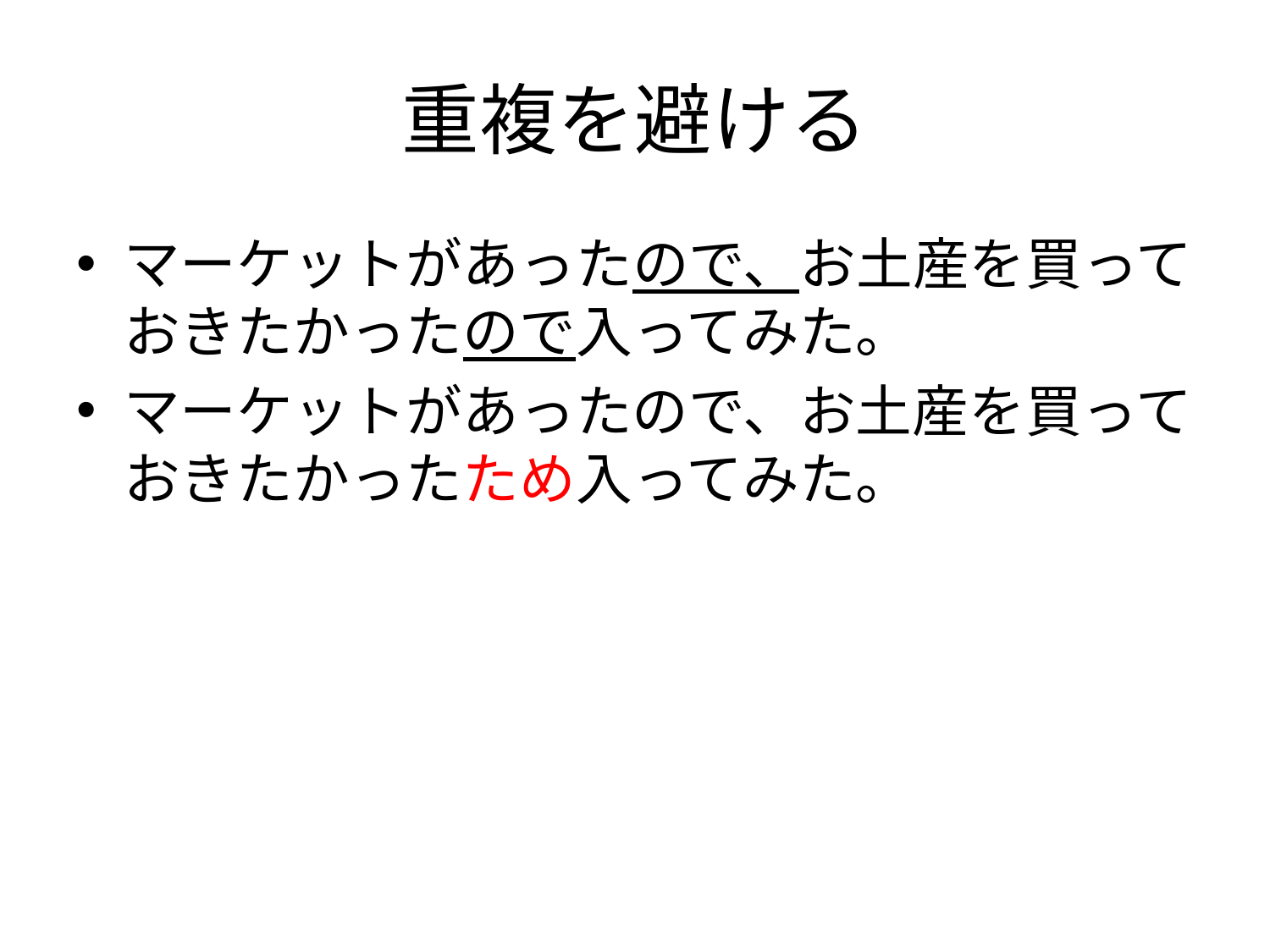

# 重複を避ける
マーケットがあったので、お土産を買っておきたかったので入ってみた。
マーケットがあったので、お土産を買っておきたかったため入ってみた。